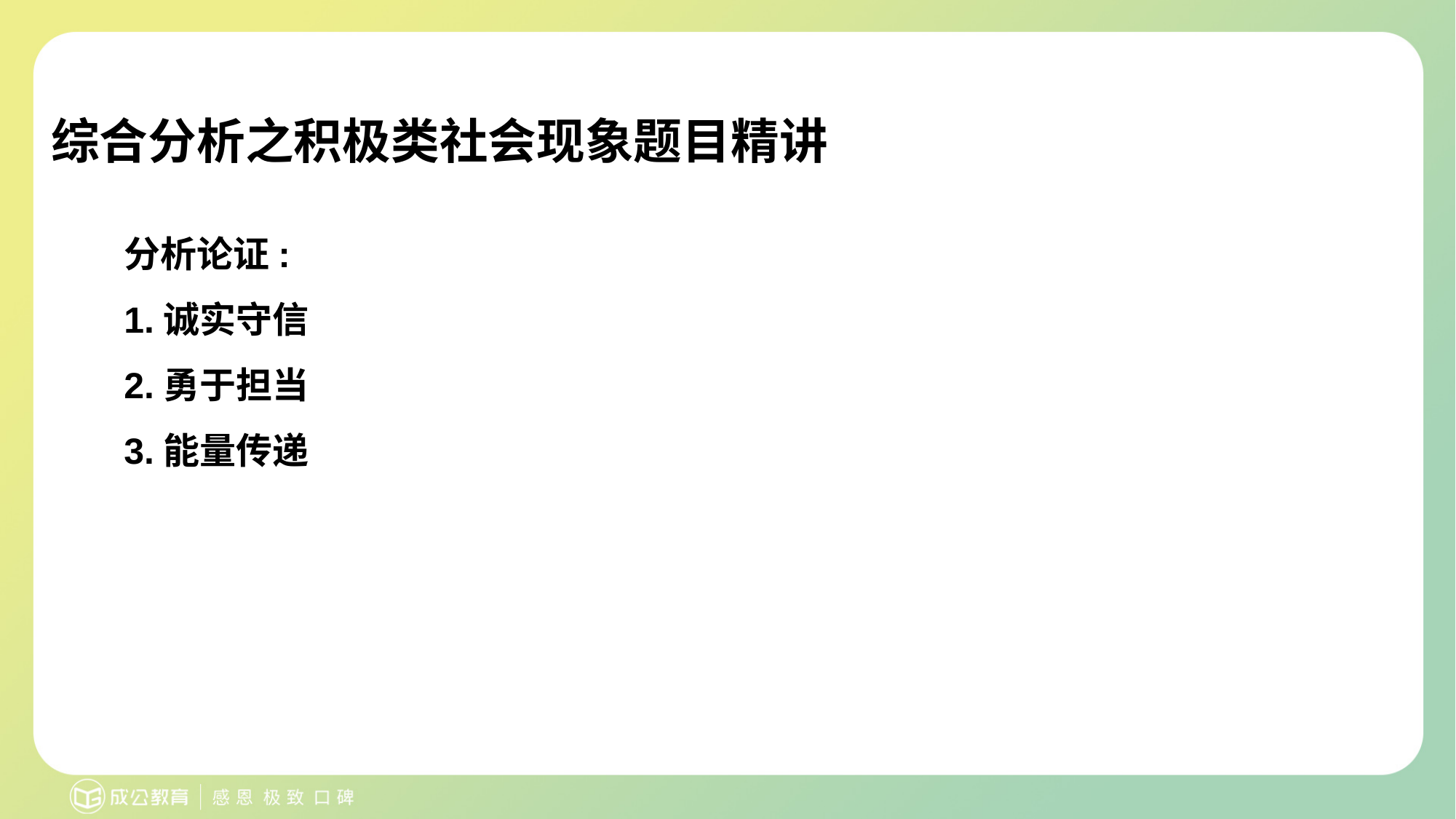

# 综合分析之积极类社会现象题目精讲

分析论证:
1.诚实守信
2.勇于担当
3.能量传递